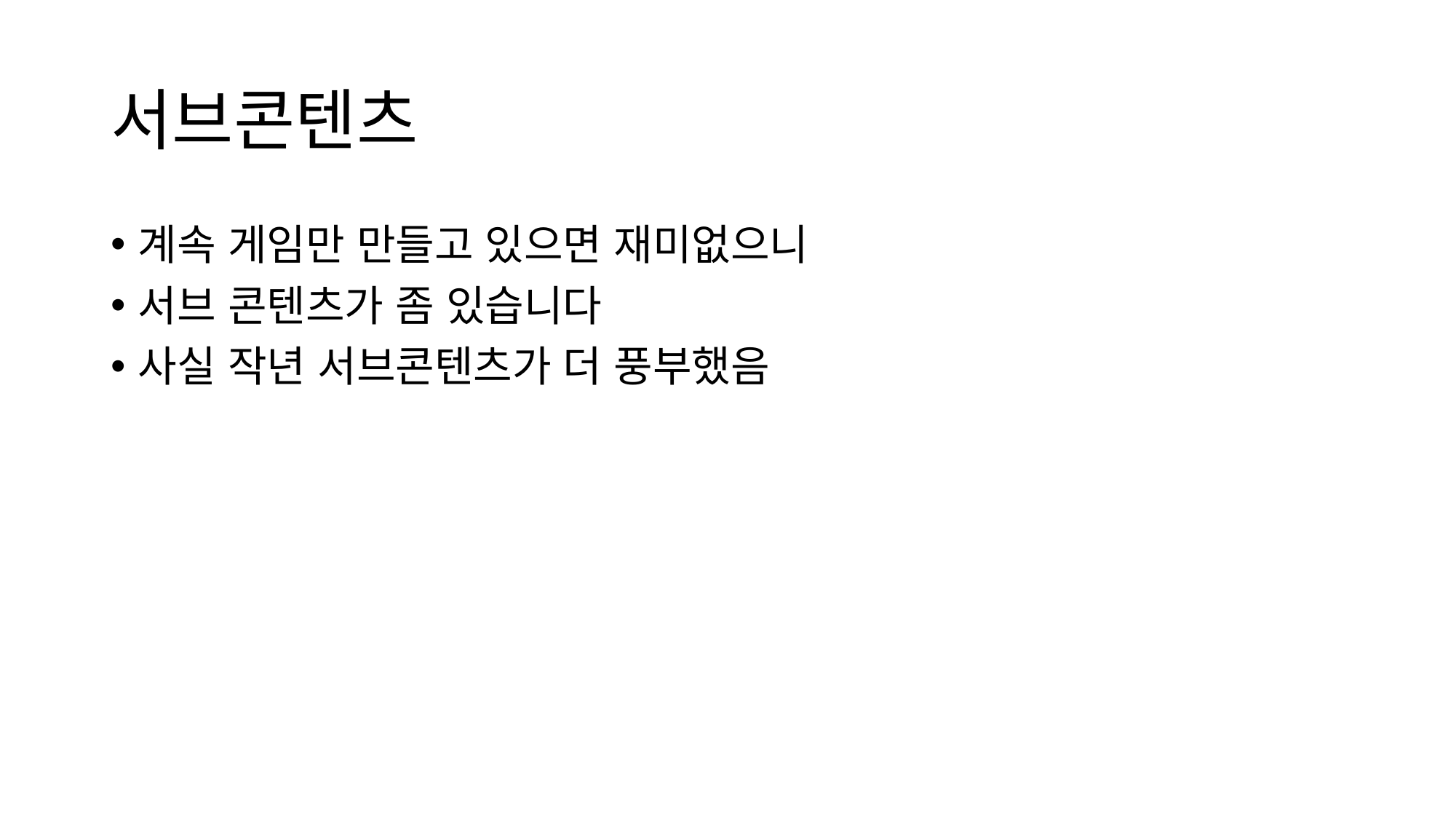

# 서브콘텐츠
계속 게임만 만들고 있으면 재미없으니
서브 콘텐츠가 좀 있습니다
사실 작년 서브콘텐츠가 더 풍부했음